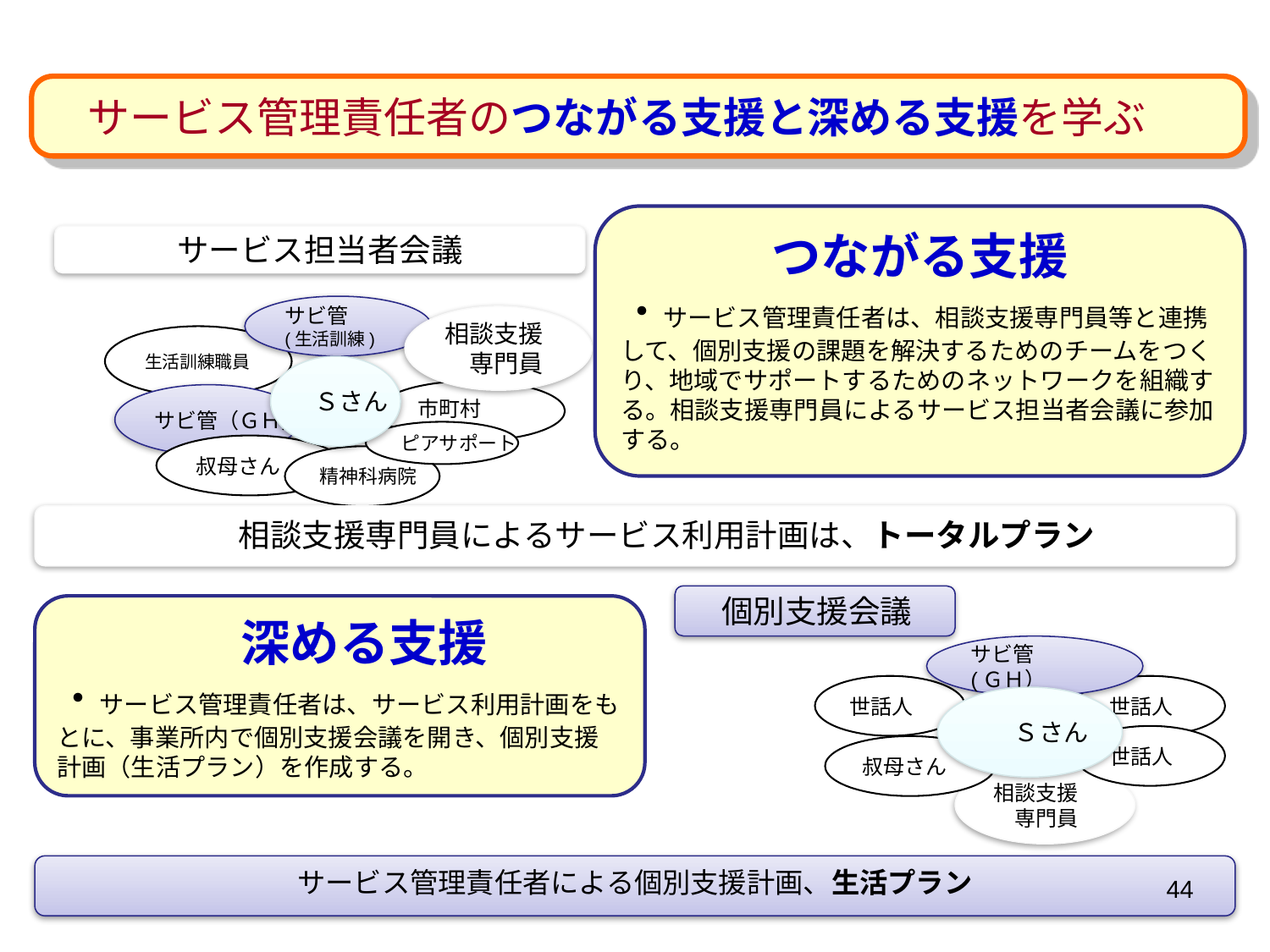

サービス管理責任者のつながる支援と深める支援を学ぶ

つながる支援
・サービス管理責任者は、相談支援専門員等と連携して、個別支援の課題を解決するためのチームをつくり、地域でサポートするためのネットワークを組織する。相談支援専門員によるサービス担当者会議に参加する。

サービス担当者会議
サビ管
(生活訓練)
相談支援
　専門員
　Ｓさん
市町村
サビ管（ＧＨ）
ピアサポート
叔母さん
精神科病院
生活訓練職員
　　相談支援専門員によるサービス利用計画は、トータルプラン
　個別支援会議
　深める支援
・サービス管理責任者は、サービス利用計画をもとに、事業所内で個別支援会議を開き、個別支援計画（生活プラン）を作成する。
サビ管
(ＧＨ）
　　Ｓさん
叔母さん
世話人
世話人
世話人
相談支援
　専門員
サービス管理責任者による個別支援計画、生活プラン
44